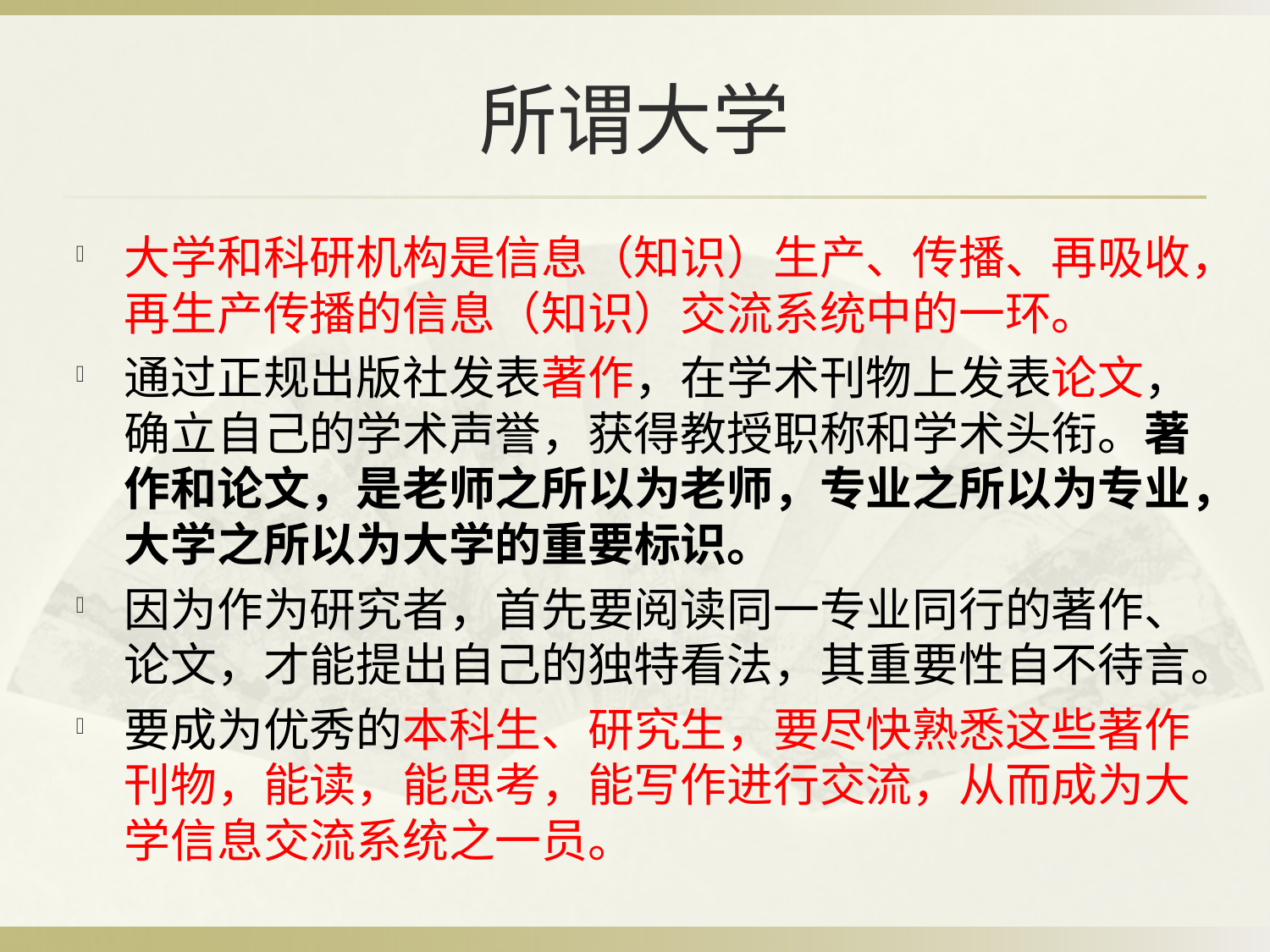

# 所谓大学
大学和科研机构是信息（知识）生产、传播、再吸收，再生产传播的信息（知识）交流系统中的一环。
通过正规出版社发表著作，在学术刊物上发表论文，确立自己的学术声誉，获得教授职称和学术头衔。著作和论文，是老师之所以为老师，专业之所以为专业，大学之所以为大学的重要标识。
因为作为研究者，首先要阅读同一专业同行的著作、论文，才能提出自己的独特看法，其重要性自不待言。
要成为优秀的本科生、研究生，要尽快熟悉这些著作刊物，能读，能思考，能写作进行交流，从而成为大学信息交流系统之一员。